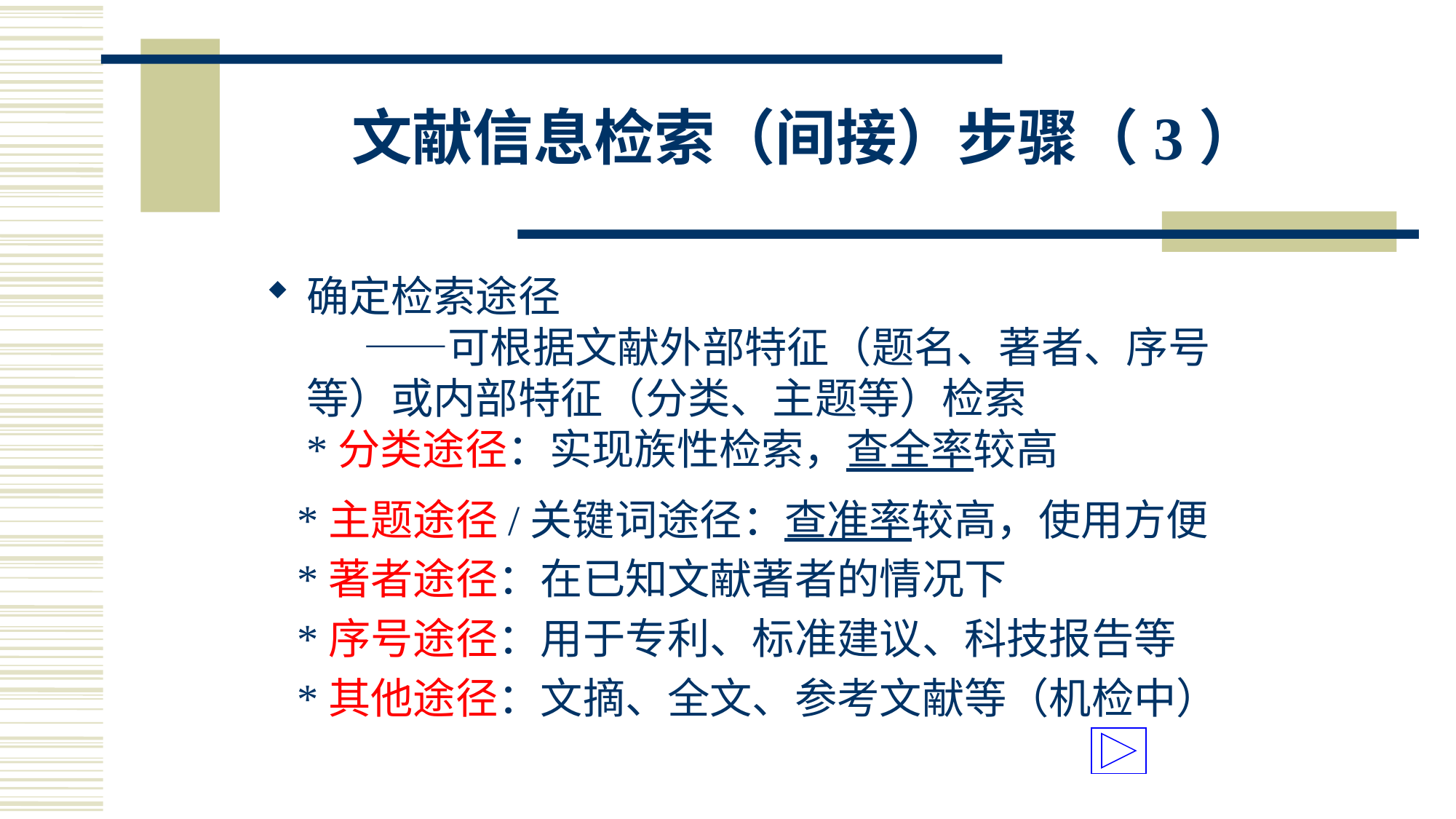

# 文献信息检索（间接）步骤（3）
确定检索途径
      ——可根据文献外部特征（题名、著者、序号等）或内部特征（分类、主题等）检索
*分类途径：实现族性检索，查全率较高
   *主题途径/关键词途径：查准率较高，使用方便
   *著者途径：在已知文献著者的情况下
   *序号途径：用于专利、标准建议、科技报告等
   *其他途径：文摘、全文、参考文献等（机检中）